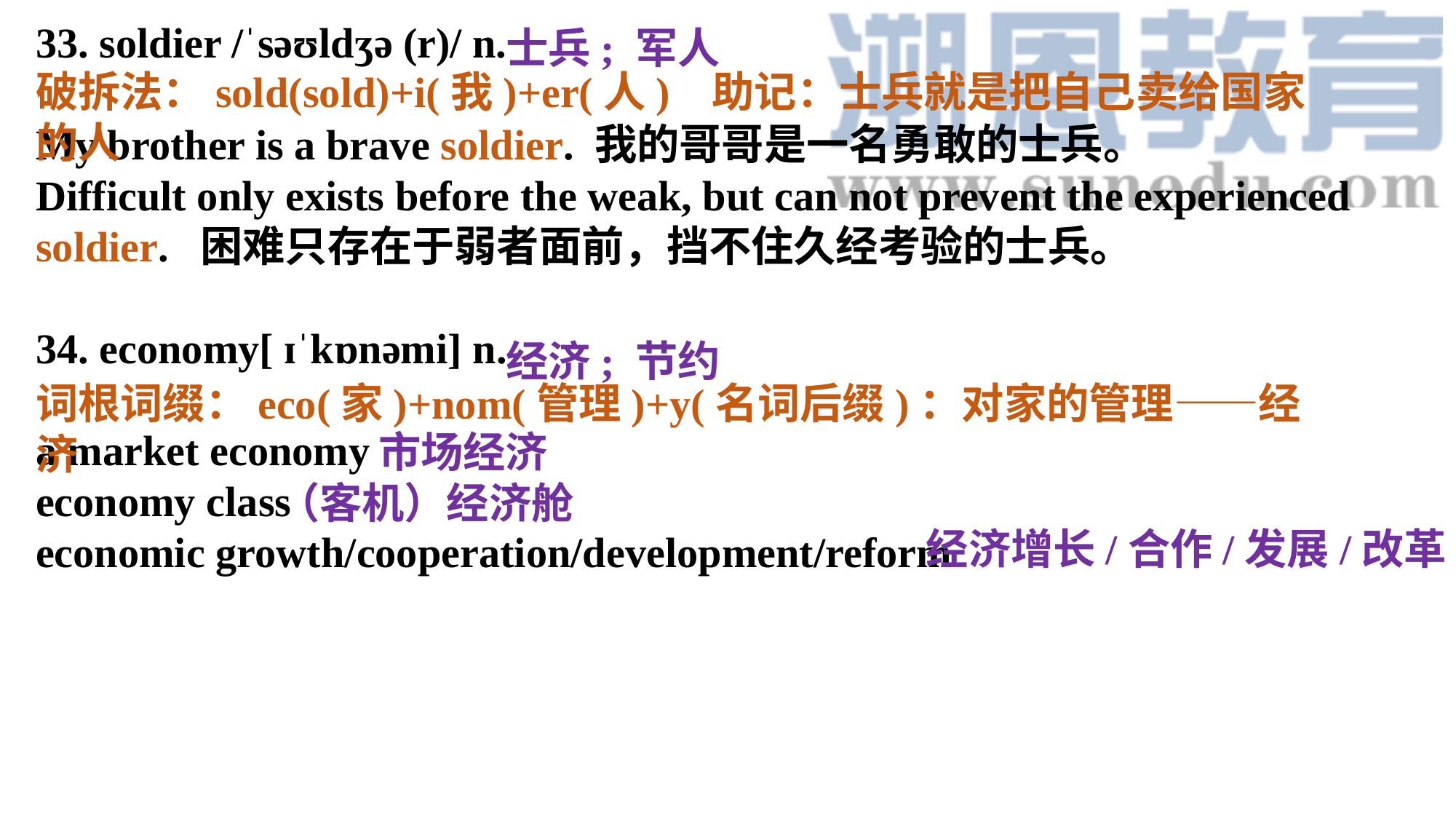

33. soldier /ˈsəʊldʒə (r)/ n.

My brother is a brave soldier. 我的哥哥是一名勇敢的士兵。
Difficult only exists before the weak, but can not prevent the experienced soldier.  困难只存在于弱者面前，挡不住久经考验的士兵。

34. economy[ ɪˈkɒnəmi] n.

a market economy
economy class
economic growth/cooperation/development/reform

士兵; 军人
破拆法：sold(sold)+i(我)+er(人)   助记：士兵就是把自己卖给国家的人
经济; 节约
词根词缀：eco(家)+nom(管理)+y(名词后缀)：对家的管理——经济
市场经济
（客机）经济舱
经济增长/合作/发展/改革